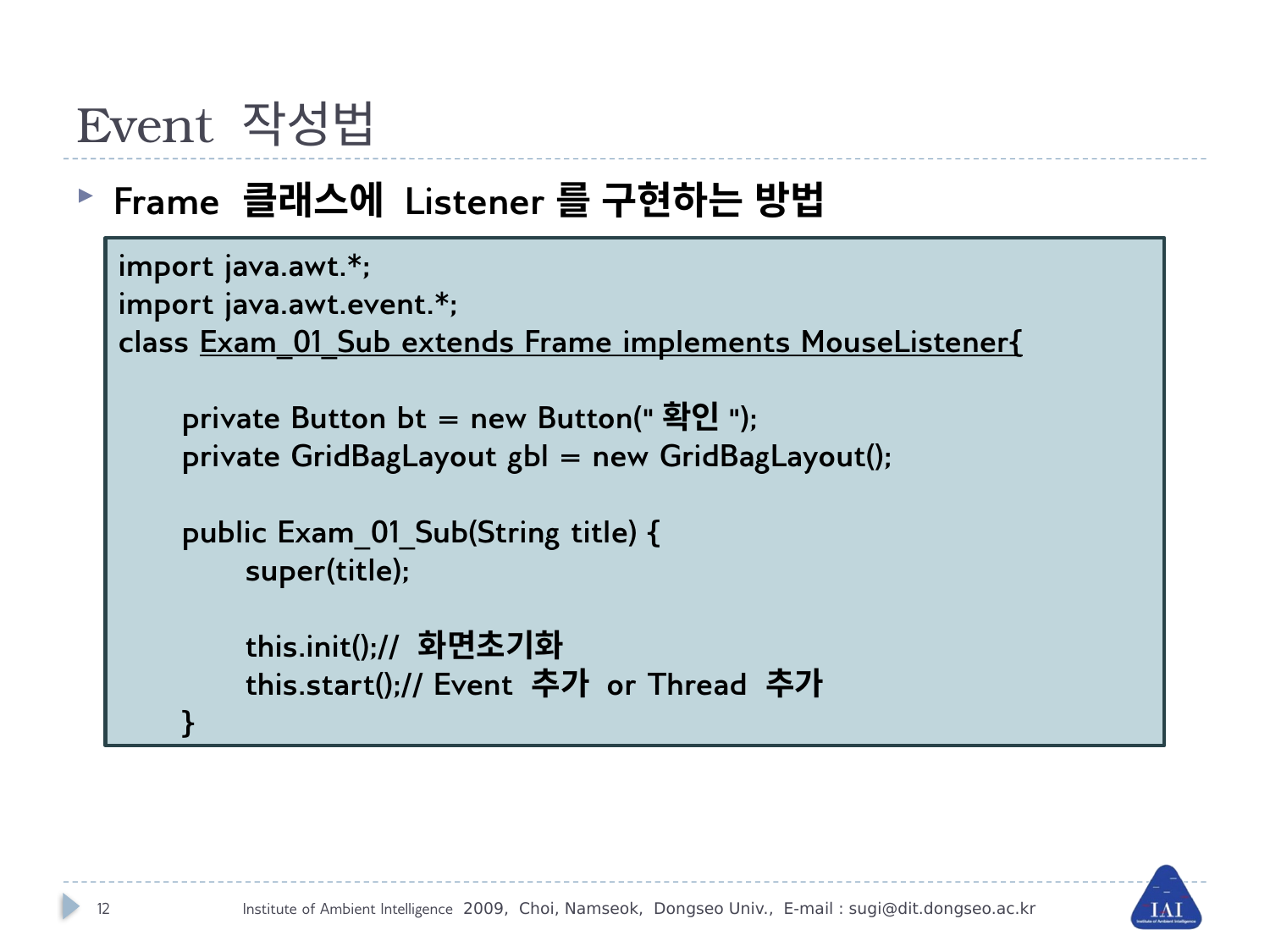

# Event 작성법
Frame 클래스에 Listener를 구현하는 방법

import java.awt.*;
import java.awt.event.*;
class Exam_01_Sub extends Frame implements MouseListener{

private Button bt = new Button("확인");
private GridBagLayout gbl = new GridBagLayout();

public Exam_01_Sub(String title) {
super(title);

this.init();// 화면초기화
this.start();// Event 추가 or Thread 추가
}